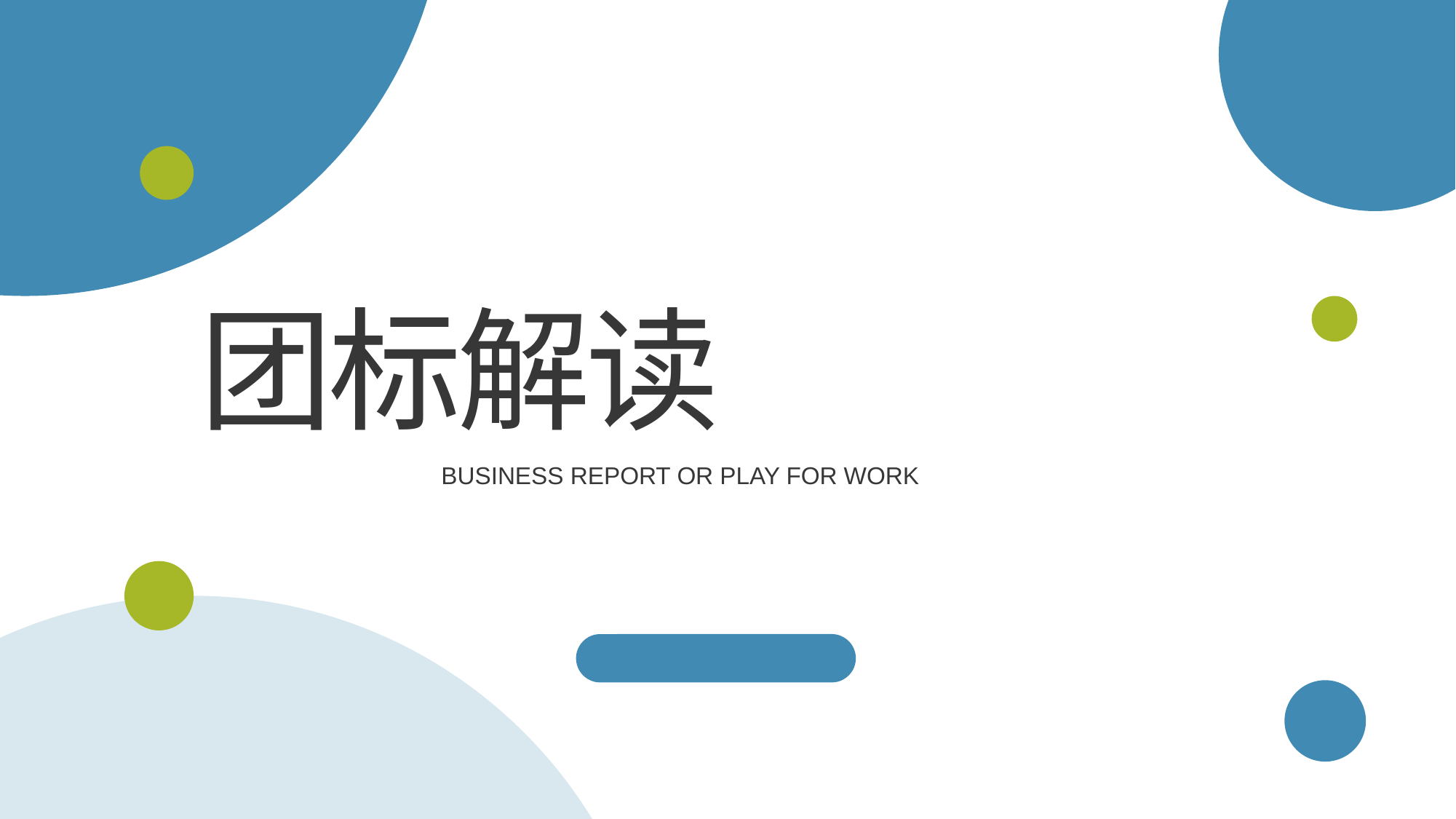

团标解读

BUSINESS REPORT OR PLAY FOR WORK

汇报人：第一PPT